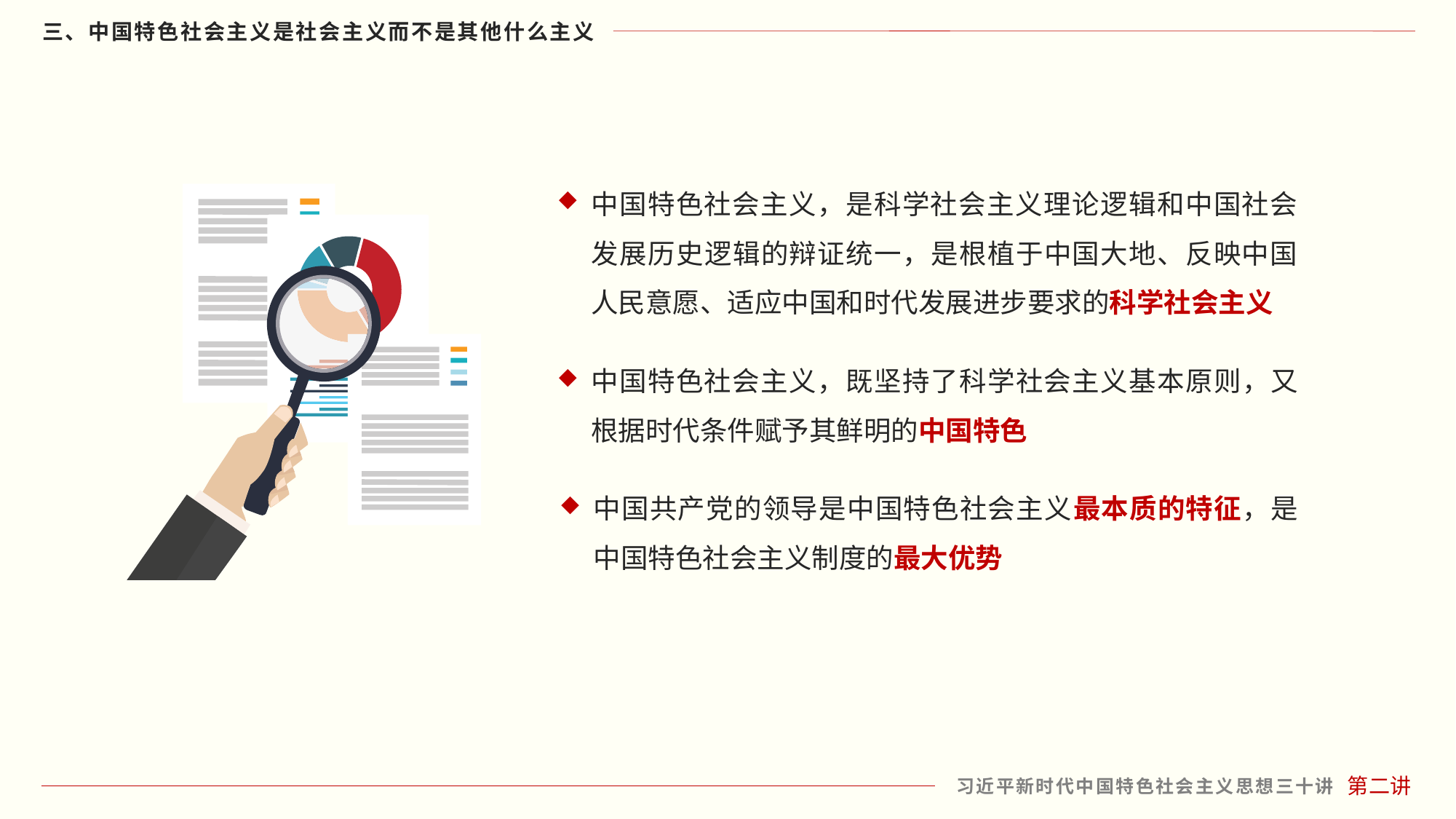

中国特色社会主义，是科学社会主义理论逻辑和中国社会发展历史逻辑的辩证统一，是根植于中国大地、反映中国人民意愿、适应中国和时代发展进步要求的科学社会主义

中国特色社会主义，既坚持了科学社会主义基本原则，又根据时代条件赋予其鲜明的中国特色
中国共产党的领导是中国特色社会主义最本质的特征，是中国特色社会主义制度的最大优势